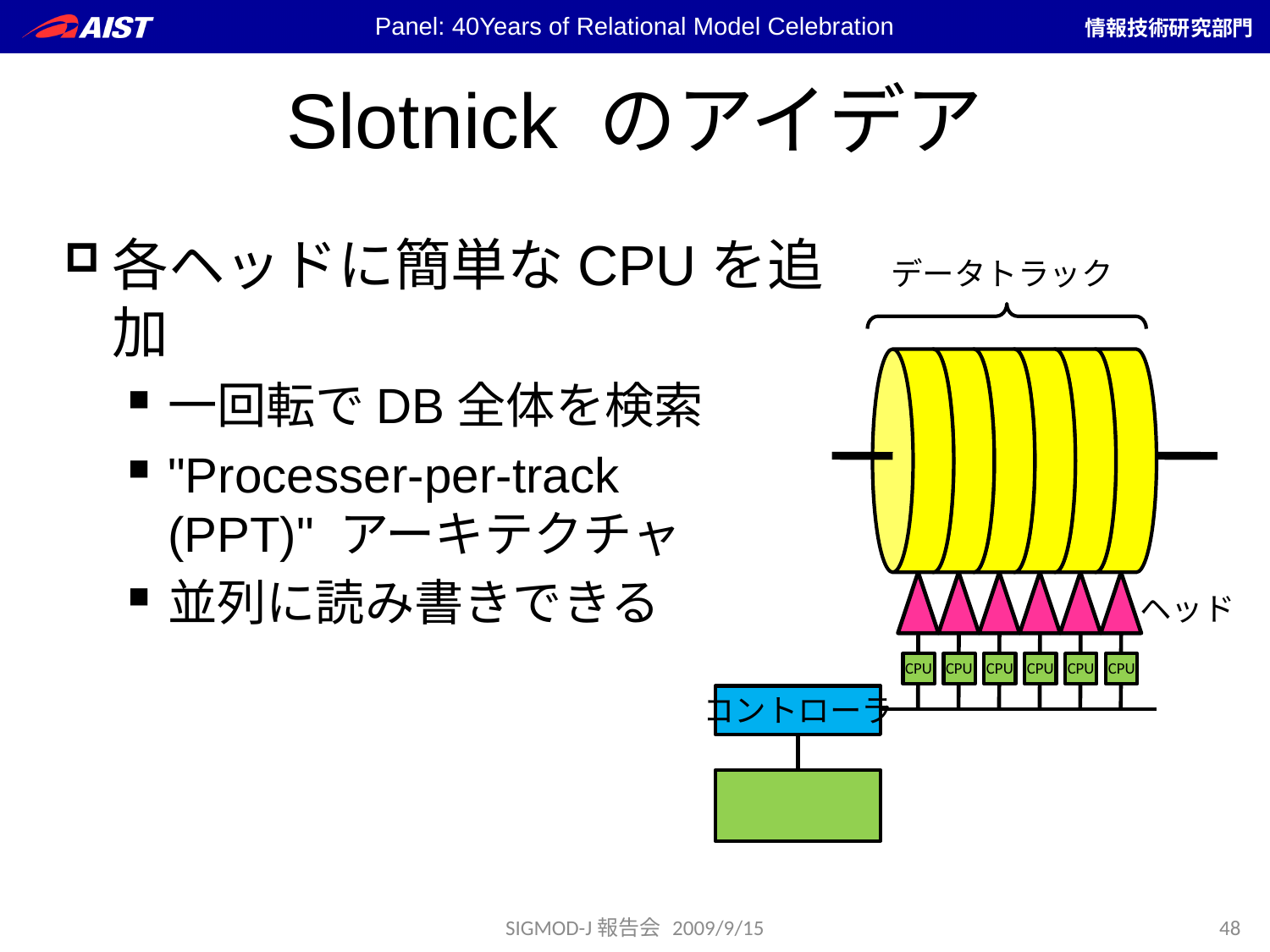

Panel: 40Years of Relational Model Celebration
# Slotnick のアイデア

各ヘッドに簡単なCPUを追加
一回転でDB全体を検索
"Processer-per-track
(PPT)" アーキテクチャ
並列に読み書きできる
データトラック

ヘッド
CPU
CPU
CPU
CPU
CPU
CPU
コントローラ

SIGMOD-J報告会 2009/9/15
48